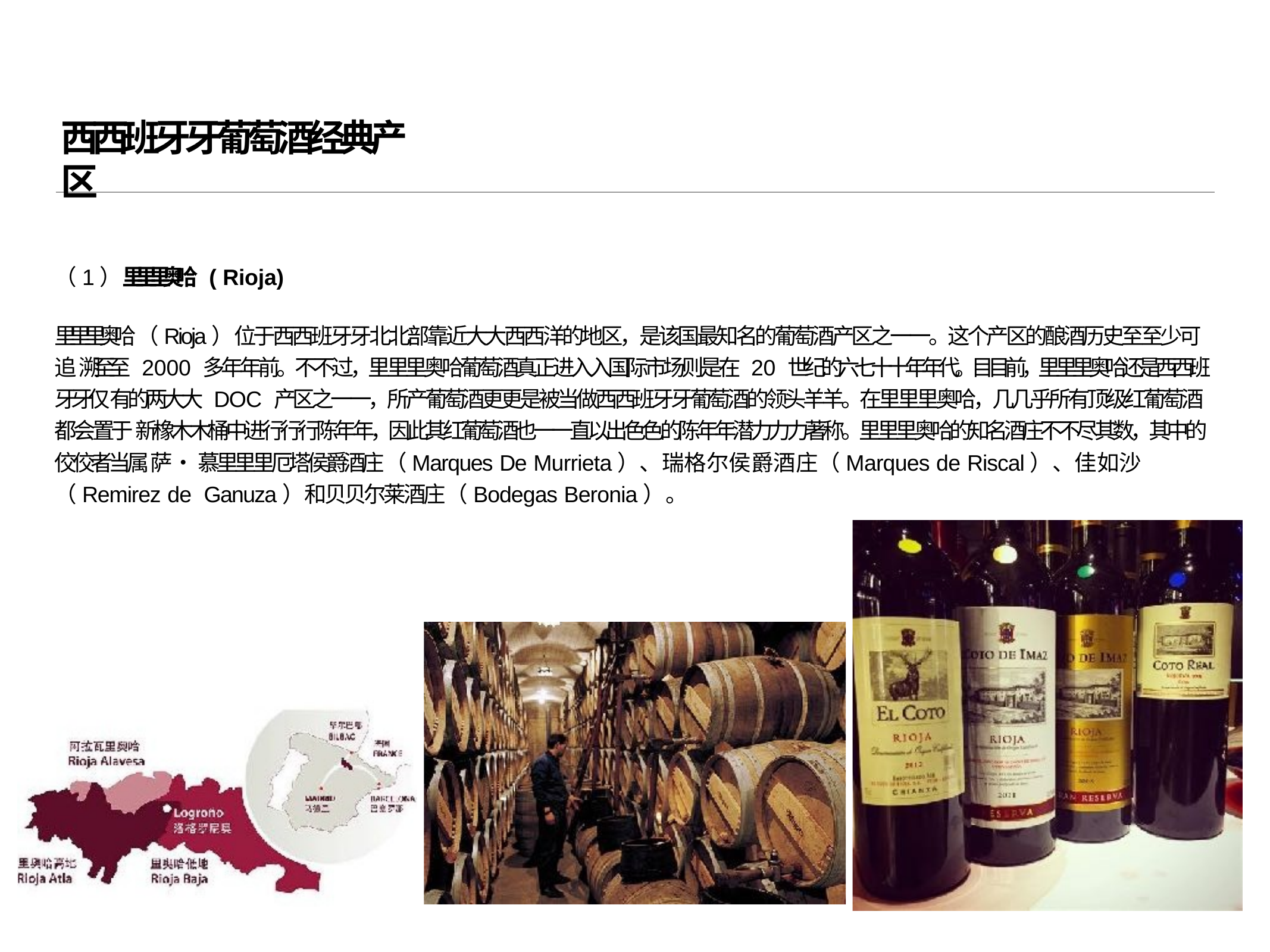

# ⻄西班⽛牙葡萄酒经典产区
（1）⾥里里奥哈 ( Rioja)

⾥里里奥哈（Rioja）位于⻄西班⽛牙北北部靠近⼤大⻄西洋的地区，是该国最知名的葡萄酒产区之⼀一。这个产区的酿酒历史⾄至少可追 溯⾄至 2000 多年年前。不不过，⾥里里奥哈葡萄酒真正进⼊入国际市场则是在 20 世纪的六七⼗十年年代。⽬目前，⾥里里奥哈还是⻄西班⽛牙仅 有的两⼤大 DOC 产区之⼀一，所产葡萄酒更更是被当做⻄西班⽛牙葡萄酒的领头⽺羊。在⾥里里奥哈，⼏几乎所有顶级红葡萄酒都会置于 新橡⽊木桶中进⾏行行陈年年，因此其红葡萄酒也⼀一直以出⾊色的陈年年潜⼒力力著称。⾥里里奥哈的知名酒庄不不尽其数，其中的佼佼者当属 萨•慕⾥里里厄塔侯爵酒庄（Marques De Murrieta）、瑞格尔侯爵酒庄（Marques de Riscal）、佳如沙（Remirez de  Ganuza）和⻉贝尔莱酒庄（Bodegas Beronia）。